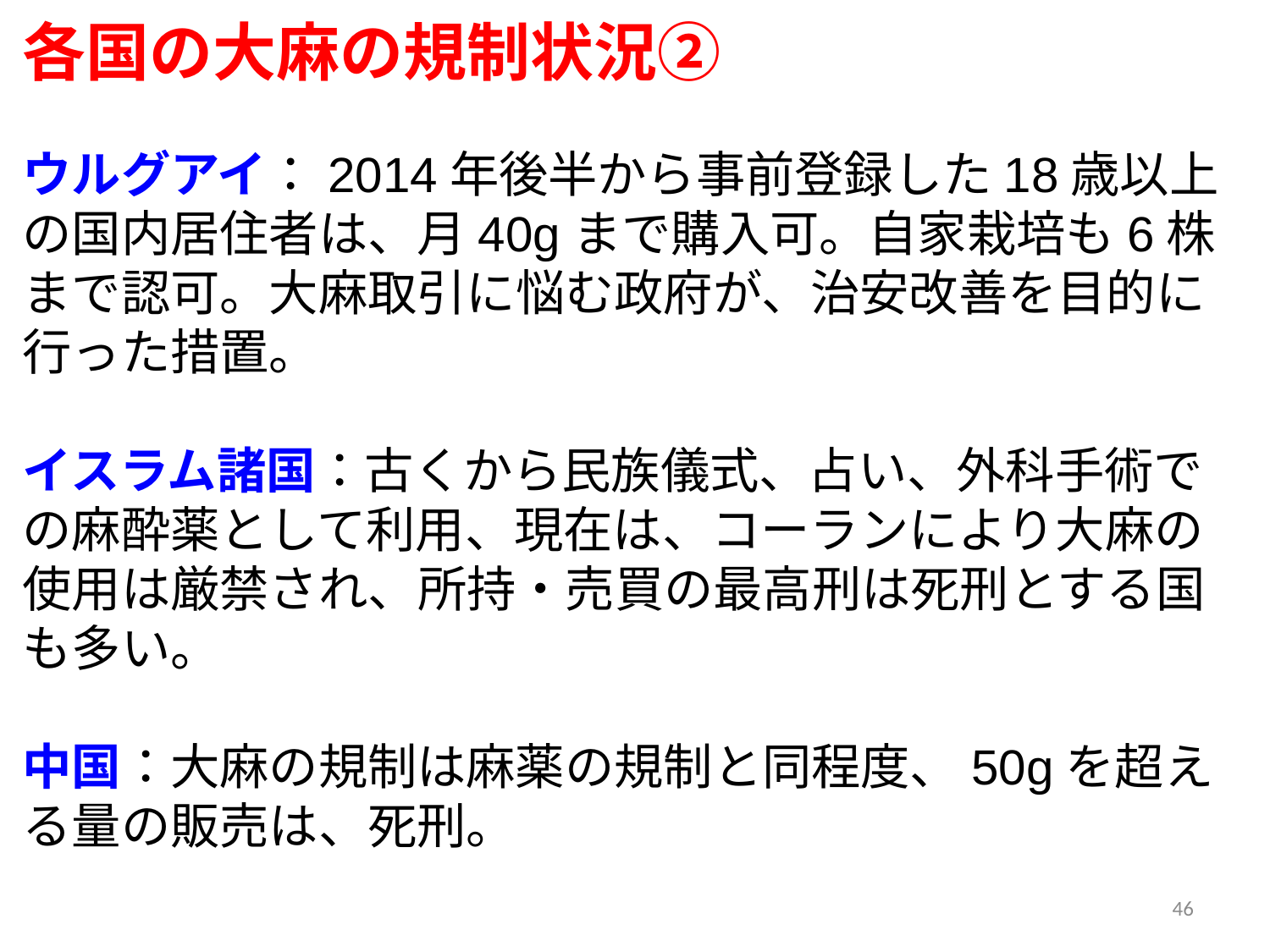

各国の大麻の規制状況②

ウルグアイ：2014年後半から事前登録した18歳以上の国内居住者は、月40gまで購入可。自家栽培も6株まで認可。大麻取引に悩む政府が、治安改善を目的に行った措置。

イスラム諸国：古くから民族儀式、占い、外科手術での麻酔薬として利用、現在は、コーランにより大麻の使用は厳禁され、所持・売買の最高刑は死刑とする国も多い。

中国：大麻の規制は麻薬の規制と同程度、50gを超える量の販売は、死刑。
46